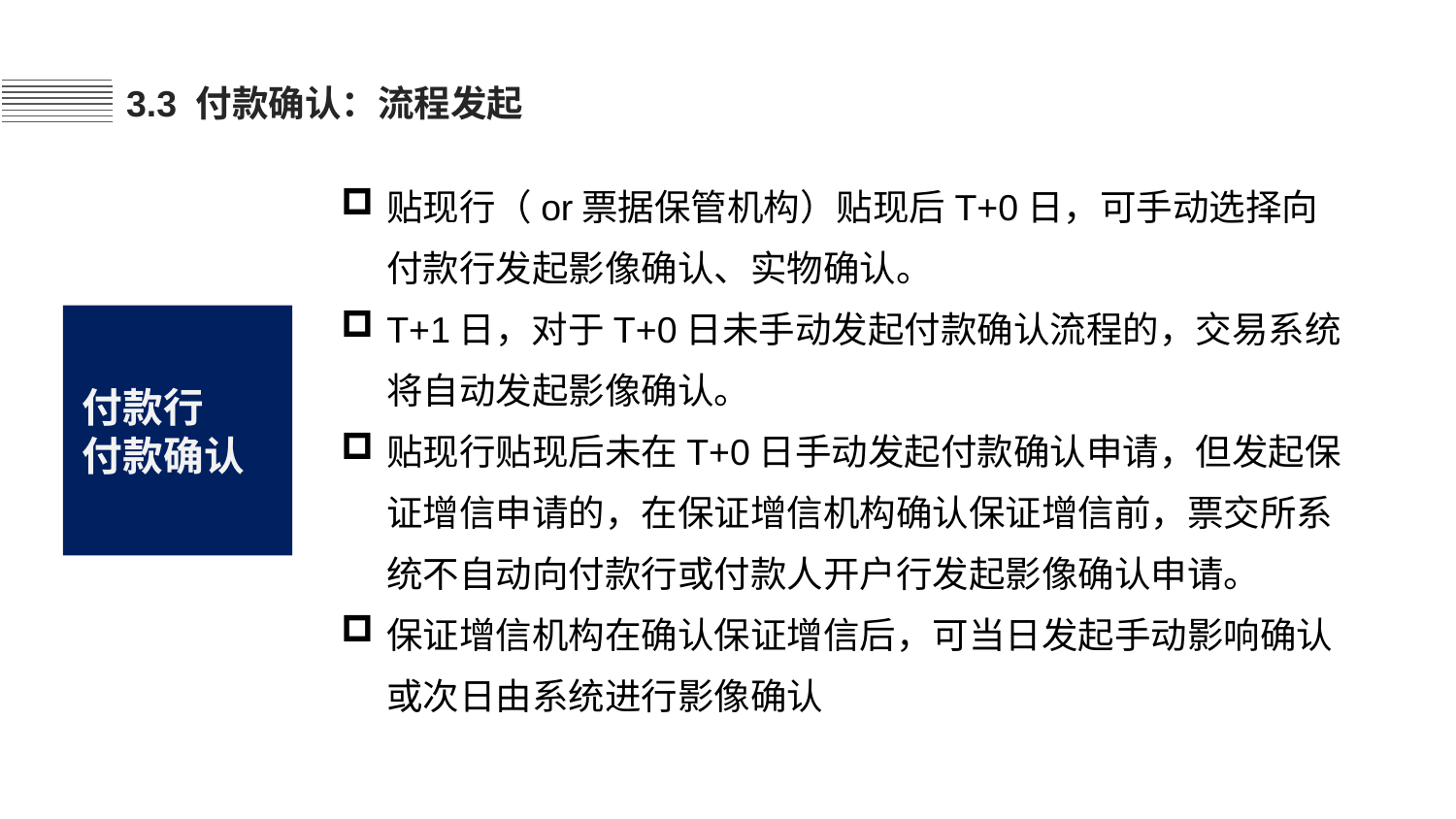

3.3 付款确认：流程发起

贴现行（or票据保管机构）贴现后T+0日，可手动选择向付款行发起影像确认、实物确认。
T+1日，对于T+0日未手动发起付款确认流程的，交易系统将自动发起影像确认。
贴现行贴现后未在T+0日手动发起付款确认申请，但发起保证增信申请的，在保证增信机构确认保证增信前，票交所系统不自动向付款行或付款人开户行发起影像确认申请。
保证增信机构在确认保证增信后，可当日发起手动影响确认或次日由系统进行影像确认

付款行
付款确认